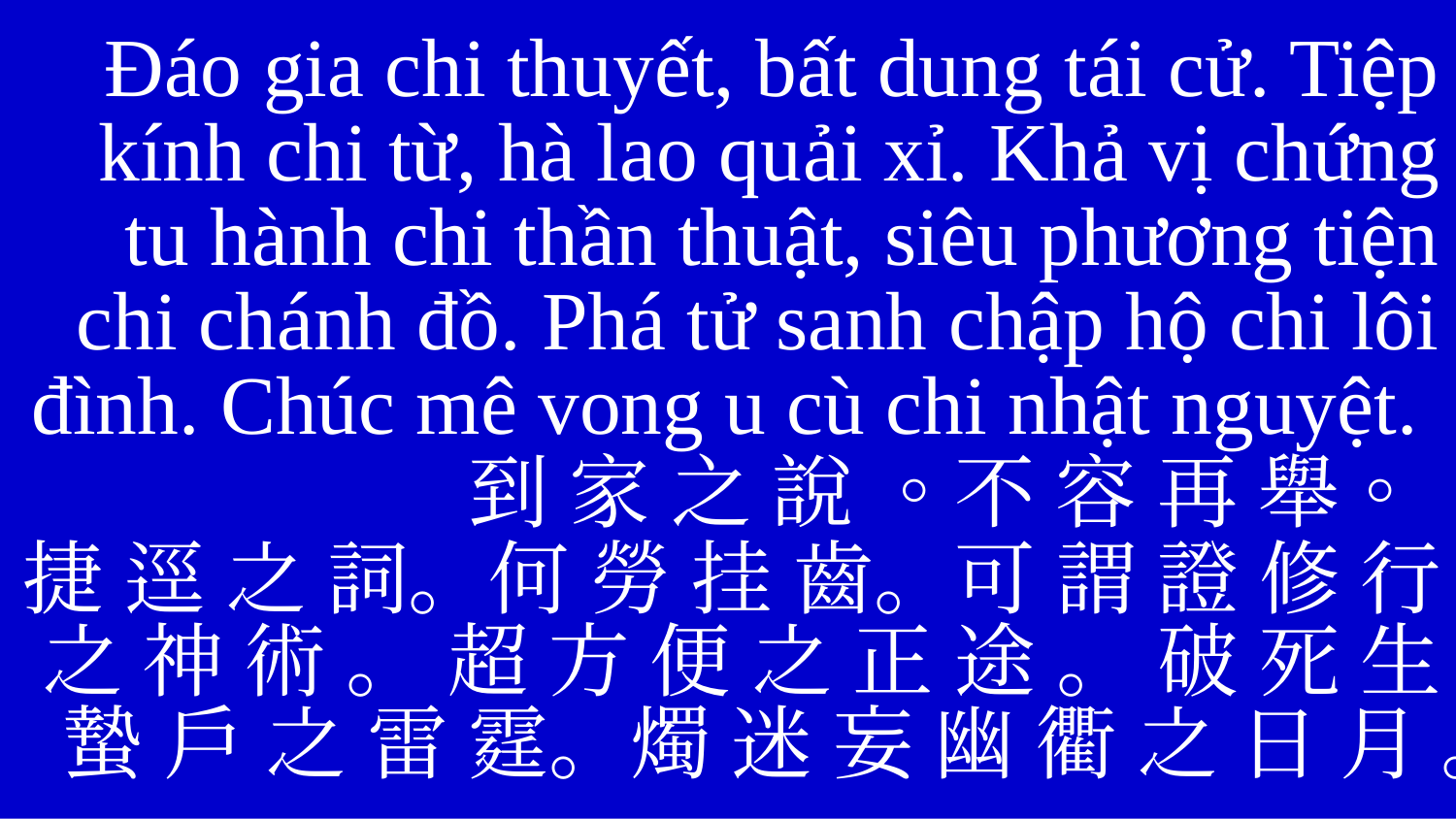

Đáo gia chi thuyết, bất dung tái cử. Tiệp kính chi từ, hà lao quải xỉ. Khả vị chứng tu hành chi thần thuật, siêu phương tiện chi chánh đồ. Phá tử sanh chập hộ chi lôi đình. Chúc mê vong u cù chi nhật nguyệt.
到 家 之 說 。不 容 再 舉。
捷 逕 之 詞。何 勞 挂 齒。可 謂 證 修 行 之 神 術 。 超 方 便 之 正 途 。 破 死 生 蟄 戶 之 雷 霆。燭 迷 妄 幽 衢 之 日 月 。